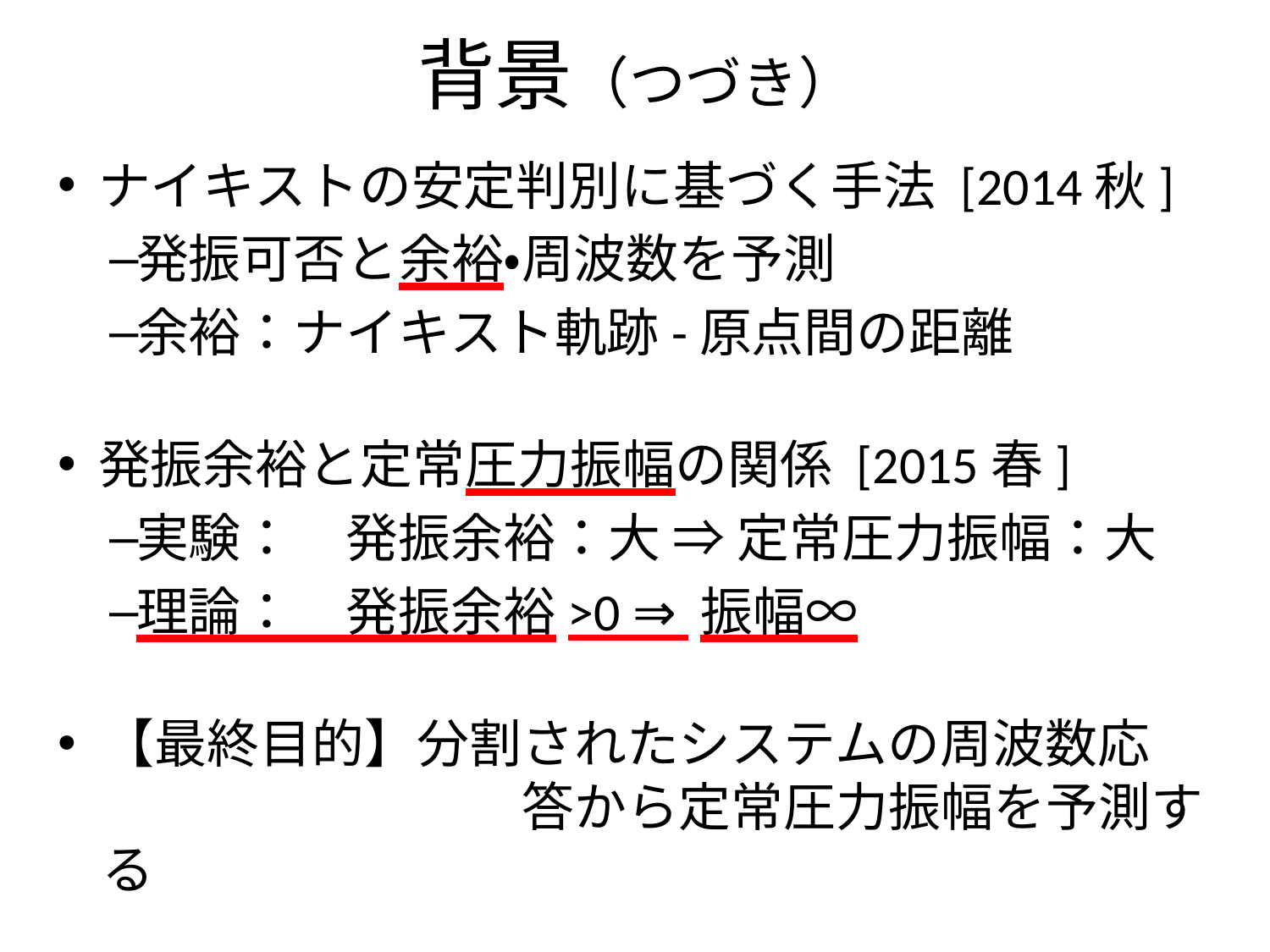

背景（つづき）
 ナイキストの安定判別に基づく手法 [2014秋]
発振可否と余裕・周波数を予測
余裕：ナイキスト軌跡-原点間の距離

 発振余裕と定常圧力振幅の関係 [2015春]
実験：　発振余裕：大 ⇒ 定常圧力振幅：大
理論：　発振余裕>0 ⇒ 振幅∞

【最終目的】分割されたシステムの周波数応　　　　　　　　　答から定常圧力振幅を予測する